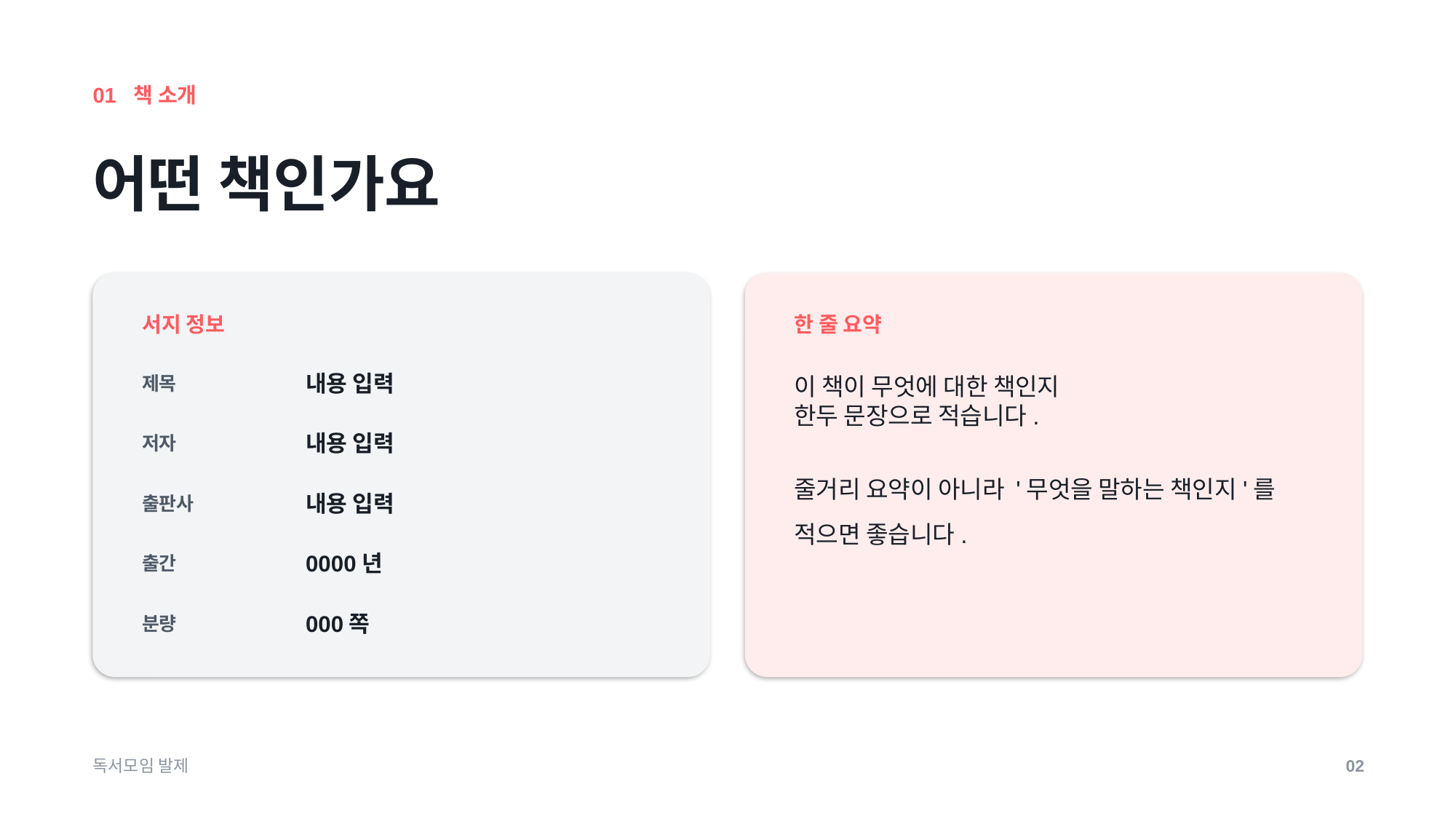

01  책 소개
어떤 책인가요

서지 정보
한 줄 요약
내용 입력
제목
이 책이 무엇에 대한 책인지
한두 문장으로 적습니다.

줄거리 요약이 아니라 '무엇을 말하는 책인지'를 적으면 좋습니다.
내용 입력
저자
내용 입력
출판사
0000년
출간
000쪽
분량
독서모임 발제
02